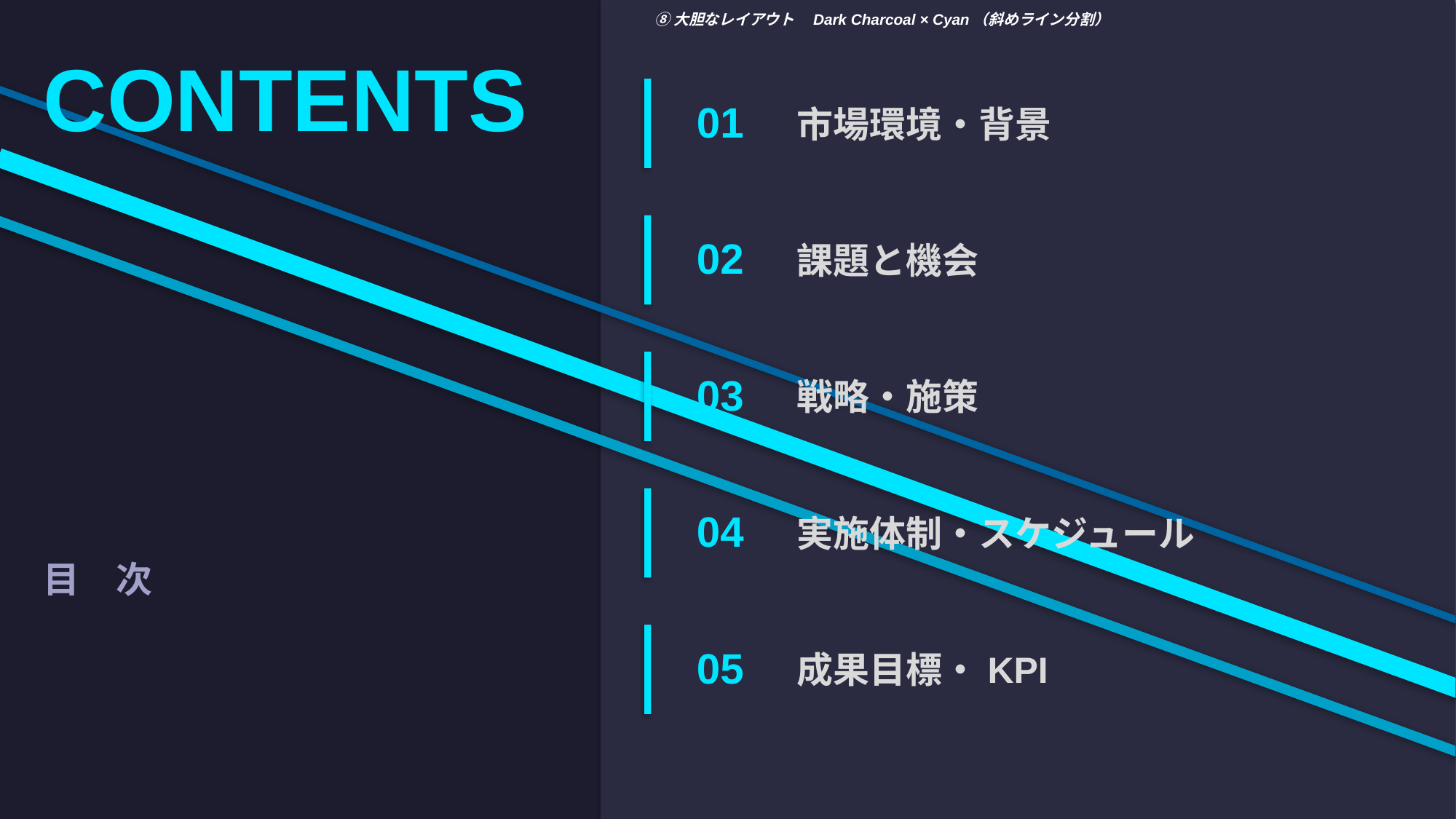

⑧大胆なレイアウト　Dark Charcoal × Cyan（斜めライン分割）
CONTENTS

01
市場環境・背景

02
課題と機会

03
戦略・施策

04
実施体制・スケジュール
目　次

05
成果目標・KPI